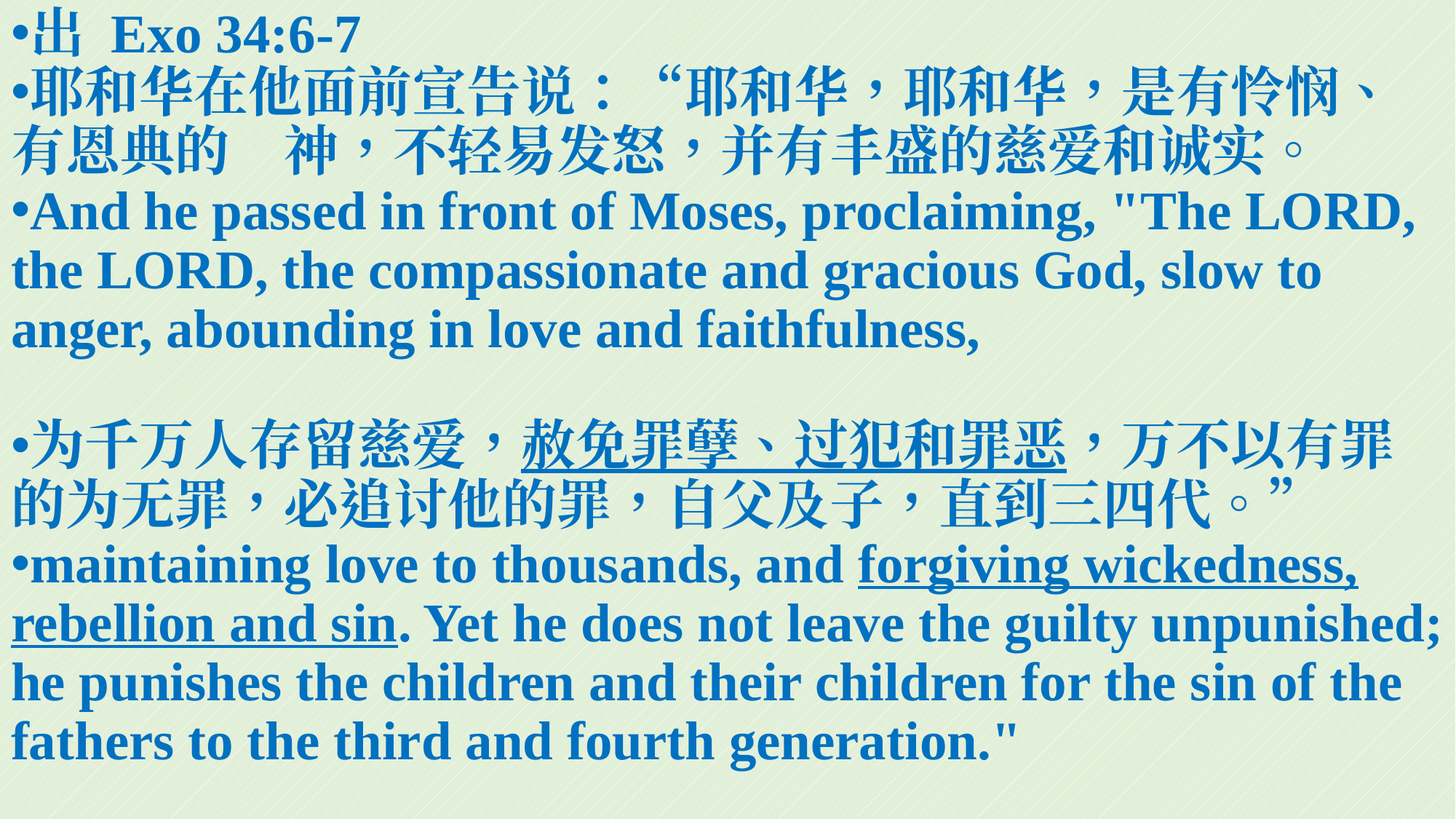

出 Exo 34:6-7
耶和华在他面前宣告说：“耶和华，耶和华，是有怜悯、有恩典的　神，不轻易发怒，并有丰盛的慈爱和诚实。
And he passed in front of Moses, proclaiming, "The LORD, the LORD, the compassionate and gracious God, slow to anger, abounding in love and faithfulness,

为千万人存留慈爱，赦免罪孽、过犯和罪恶，万不以有罪的为无罪，必追讨他的罪，自父及子，直到三四代。”
maintaining love to thousands, and forgiving wickedness, rebellion and sin. Yet he does not leave the guilty unpunished; he punishes the children and their children for the sin of the fathers to the third and fourth generation."